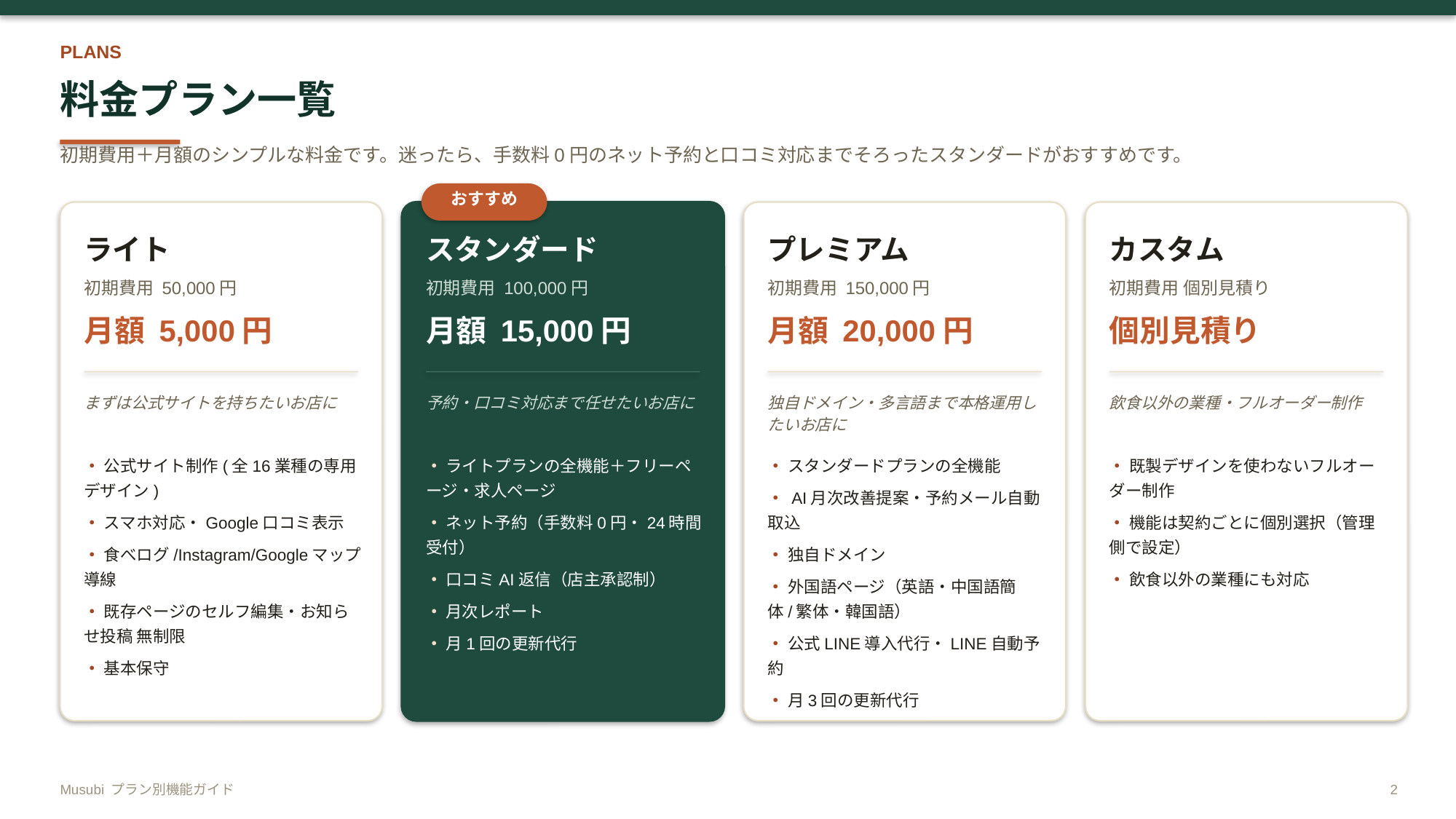

PLANS
料金プラン一覧

初期費用＋月額のシンプルな料金です。迷ったら、手数料0円のネット予約と口コミ対応までそろったスタンダードがおすすめです。

おすすめ

ライト
スタンダード
プレミアム
カスタム
初期費用 50,000円
初期費用 100,000円
初期費用 150,000円
初期費用 個別見積り
月額 5,000円
月額 15,000円
月額 20,000円
個別見積り

まずは公式サイトを持ちたいお店に
予約・口コミ対応まで任せたいお店に
独自ドメイン・多言語まで本格運用したいお店に
飲食以外の業種・フルオーダー制作
・ 公式サイト制作(全16業種の専用デザイン)
・ スマホ対応・Google口コミ表示
・ 食べログ/Instagram/Googleマップ導線
・ 既存ページのセルフ編集・お知らせ投稿 無制限
・ 基本保守
・ ライトプランの全機能＋フリーページ・求人ページ
・ ネット予約（手数料0円・24時間受付）
・ 口コミAI返信（店主承認制）
・ 月次レポート
・ 月1回の更新代行
・ スタンダードプランの全機能
・ AI月次改善提案・予約メール自動取込
・ 独自ドメイン
・ 外国語ページ（英語・中国語簡体/繁体・韓国語）
・ 公式LINE導入代行・LINE自動予約
・ 月3回の更新代行
・ 既製デザインを使わないフルオーダー制作
・ 機能は契約ごとに個別選択（管理側で設定）
・ 飲食以外の業種にも対応
Musubi プラン別機能ガイド
2